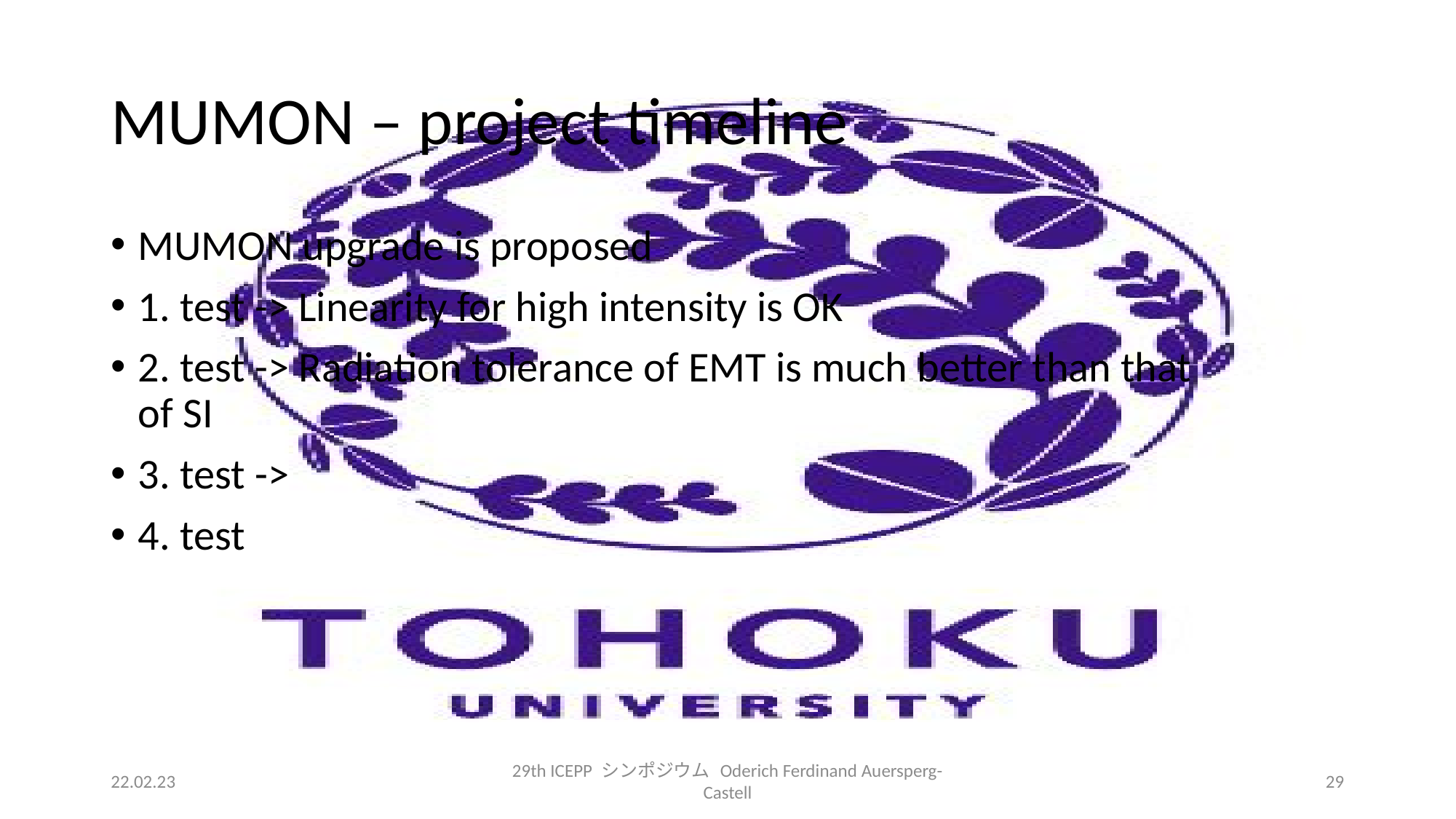

# MUMON – project timeline
MUMON upgrade is proposed
1. test -> Linearity for high intensity is OK
2. test -> Radiation tolerance of EMT is much better than that
of SI
3. test ->
4. test
22.02.23
29th ICEPP シンポジウム Oderich Ferdinand Auersperg-Castell
29